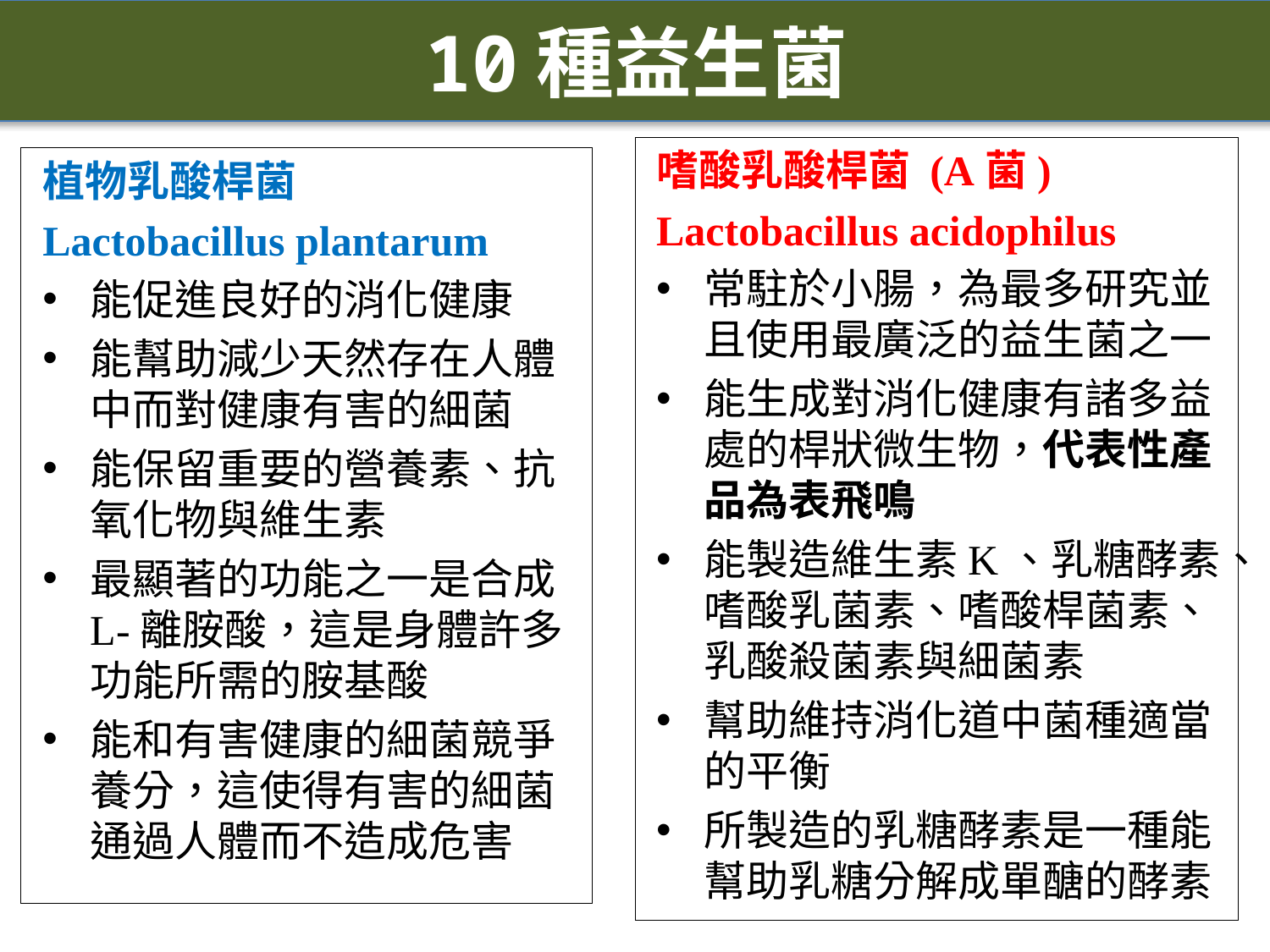

10種益生菌
嗜酸乳酸桿菌 (A菌)
Lactobacillus acidophilus
常駐於小腸，為最多研究並且使用最廣泛的益生菌之一
能生成對消化健康有諸多益處的桿狀微生物，代表性產品為表飛鳴
能製造維生素K、乳糖酵素、嗜酸乳菌素、嗜酸桿菌素、乳酸殺菌素與細菌素
幫助維持消化道中菌種適當的平衡
所製造的乳糖酵素是一種能幫助乳糖分解成單醣的酵素

植物乳酸桿菌
Lactobacillus plantarum
能促進良好的消化健康
能幫助減少天然存在人體中而對健康有害的細菌
能保留重要的營養素、抗氧化物與維生素
最顯著的功能之一是合成L-離胺酸，這是身體許多功能所需的胺基酸
能和有害健康的細菌競爭養分，這使得有害的細菌通過人體而不造成危害